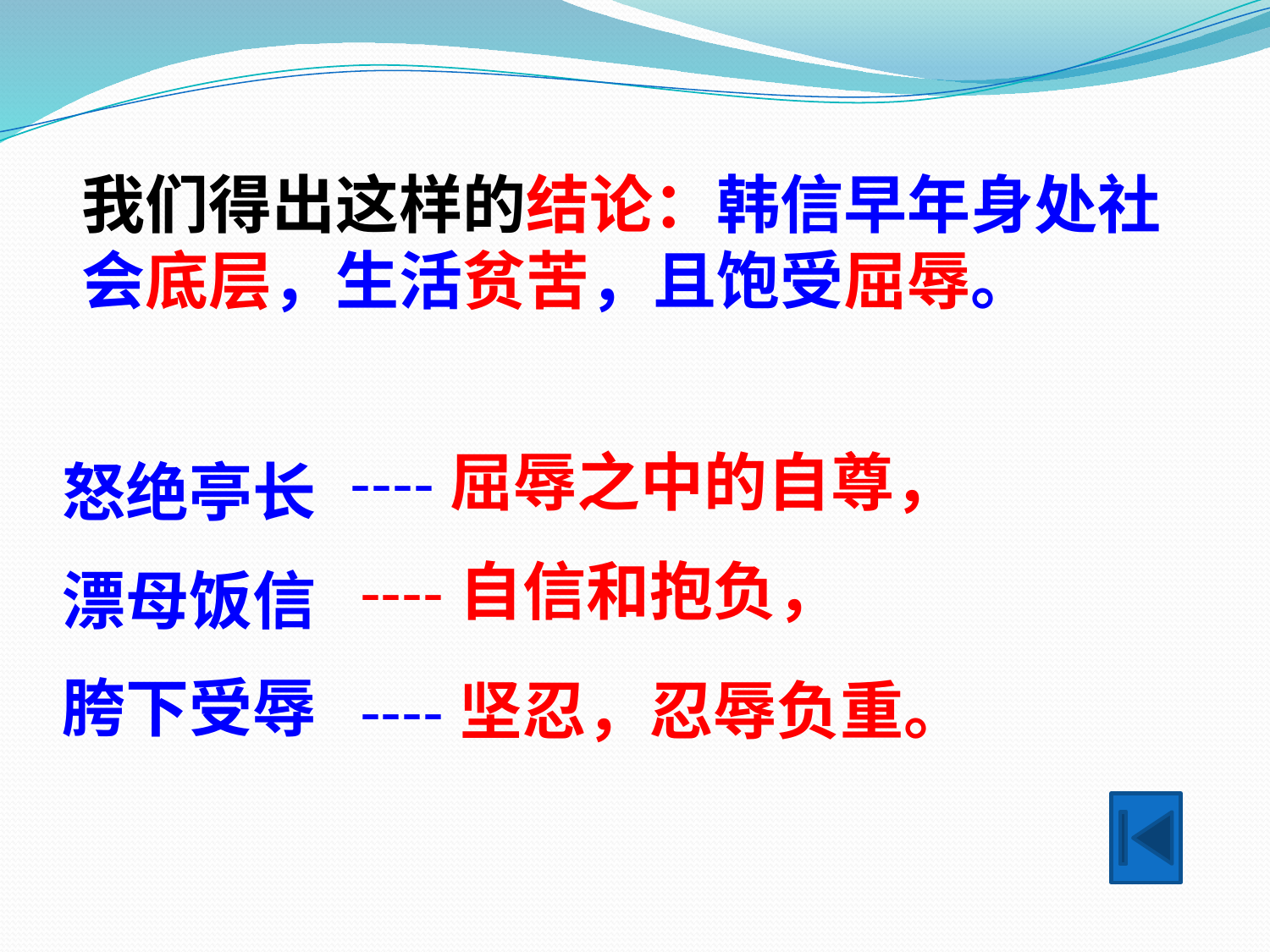

我们得出这样的结论：韩信早年身处社会底层，生活贫苦，且饱受屈辱。
----屈辱之中的自尊，
怒绝亭长
漂母饭信
胯下受辱

----自信和抱负，
----坚忍，忍辱负重。